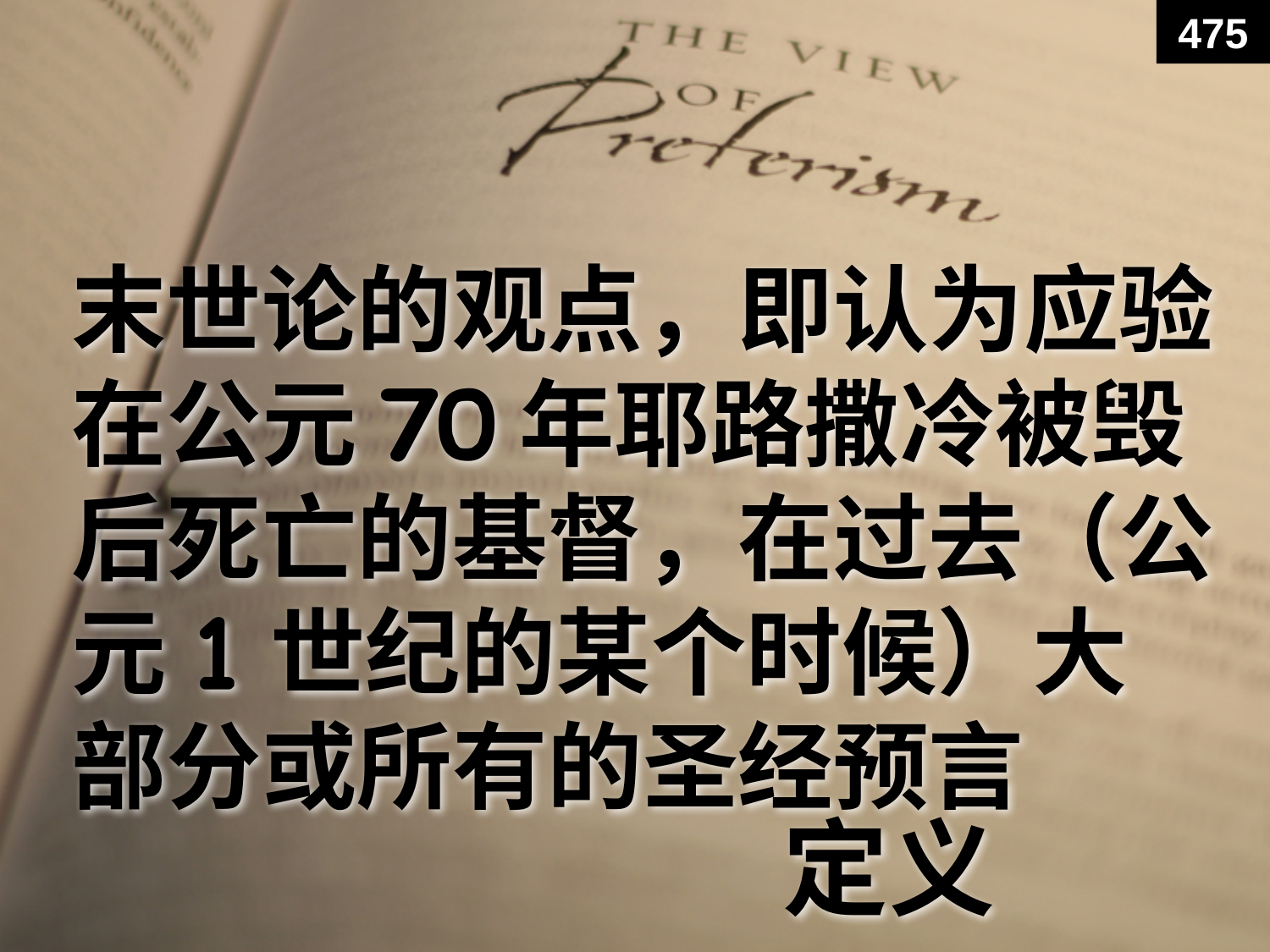

475
末世论的观点，即认为应验在公元70年耶路撒冷被毁后死亡的基督，在过去（公元1世纪的某个时候）大部分或所有的圣经预言
# 定义